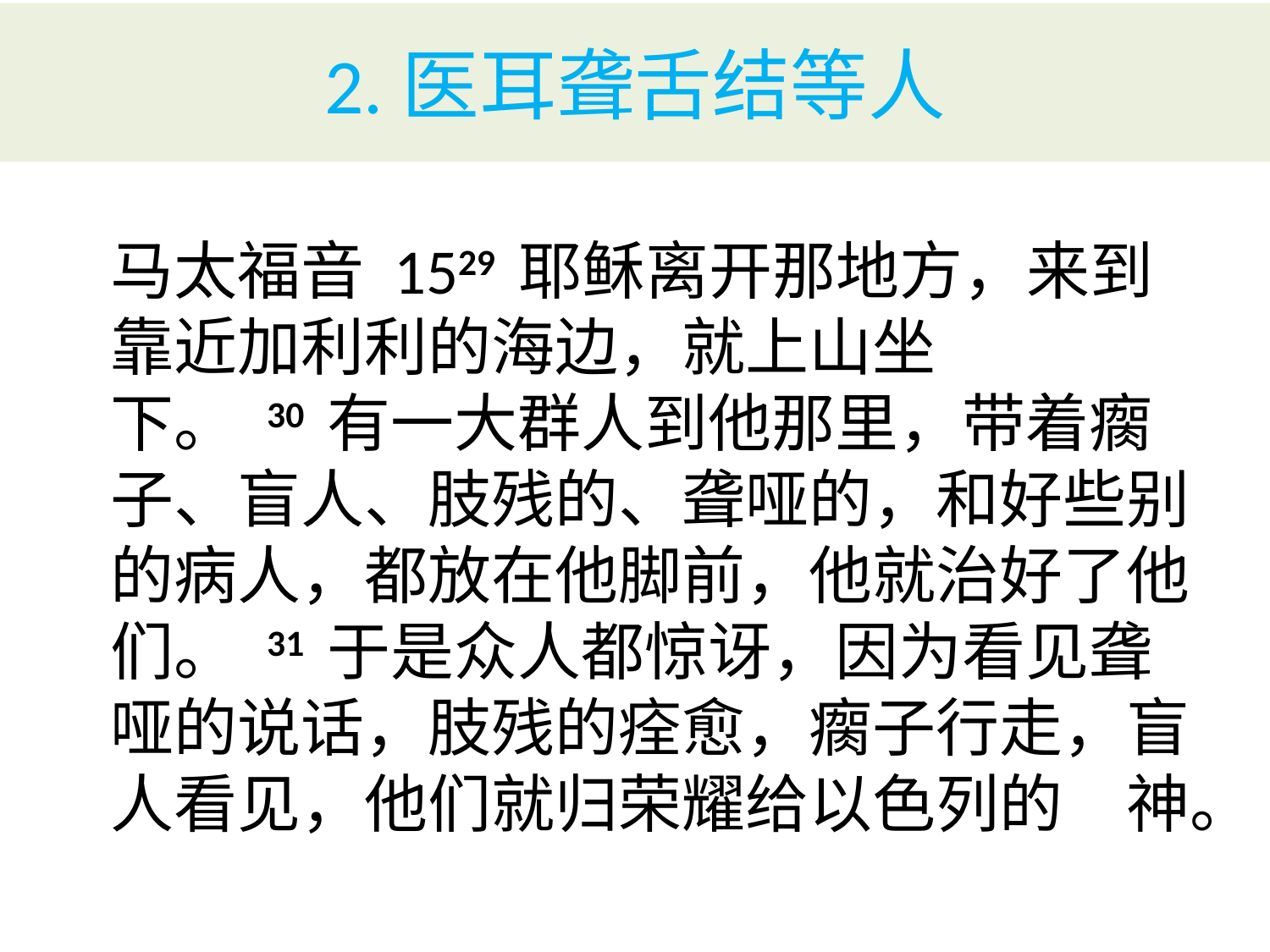

# 2.医耳聋舌结等人
马太福音 1529 耶稣离开那地方，来到靠近加利利的海边，就上山坐下。 30 有一大群人到他那里，带着瘸子、盲人、肢残的、聋哑的，和好些别的病人，都放在他脚前，他就治好了他们。 31 于是众人都惊讶，因为看见聋哑的说话，肢残的痊愈，瘸子行走，盲人看见，他们就归荣耀给以色列的　神。